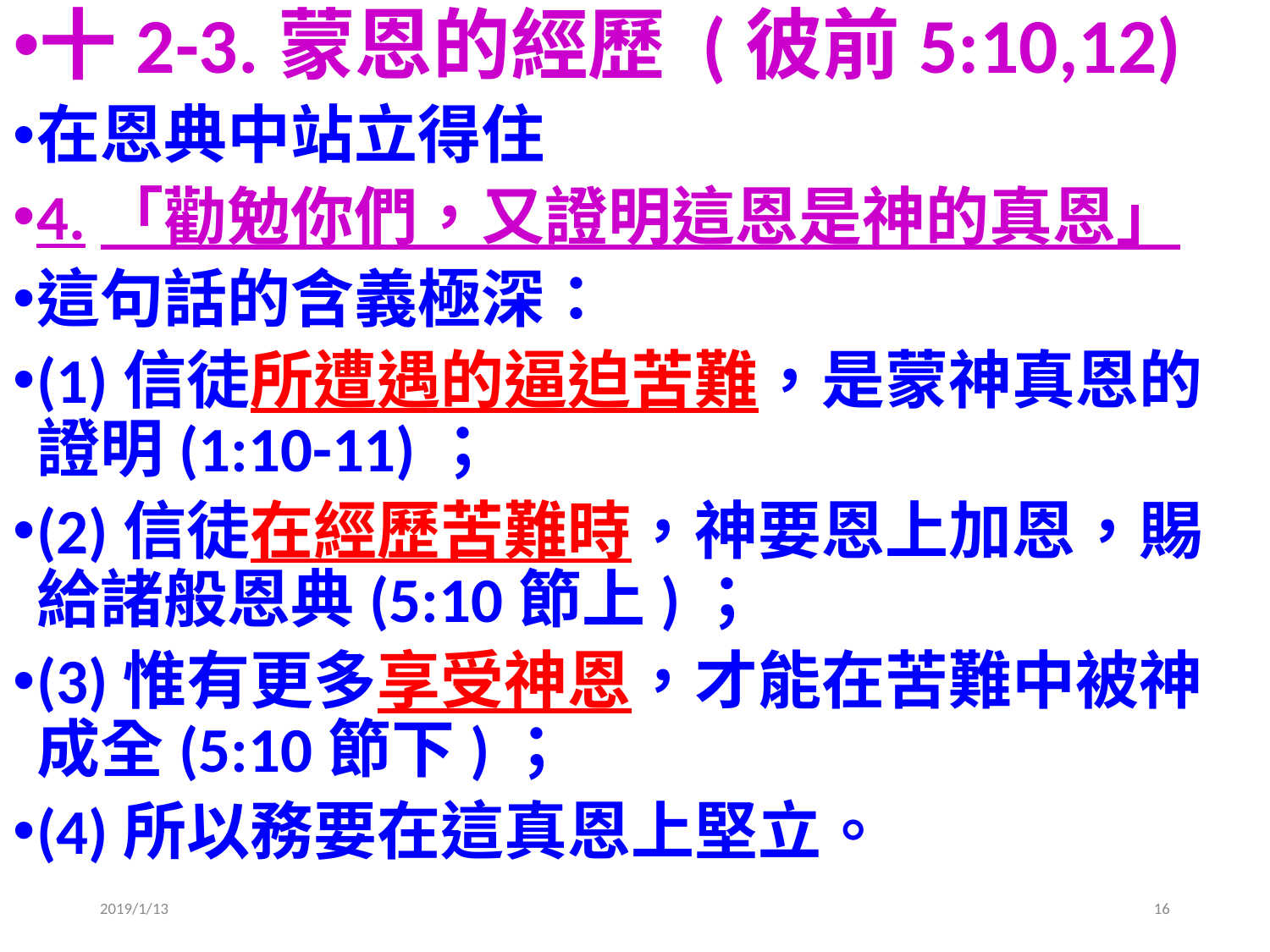

十2-3.蒙恩的經歷 (彼前5:10,12)
在恩典中站立得住
4.「勸勉你們，又證明這恩是神的真恩」
這句話的含義極深：
(1)信徒所遭遇的逼迫苦難，是蒙神真恩的證明(1:10-11)；
(2)信徒在經歷苦難時，神要恩上加恩，賜給諸般恩典(5:10節上)；
(3)惟有更多享受神恩，才能在苦難中被神成全(5:10節下)；
(4)所以務要在這真恩上堅立。
2019/1/13
16